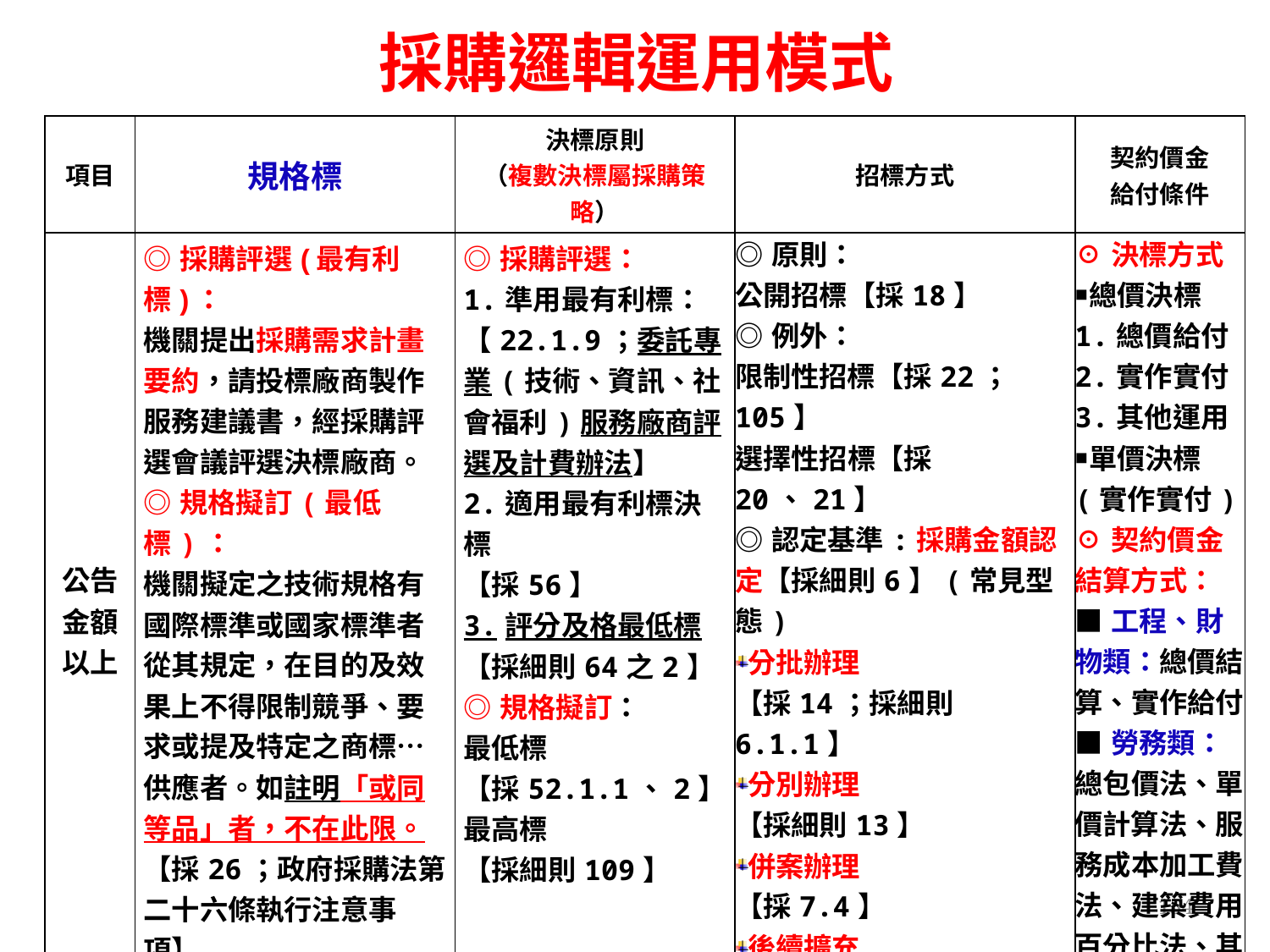

採購邏輯運用模式
| 項目 | 規格標 | 決標原則 （複數決標屬採購策略） | 招標方式 | 契約價金 給付條件 |
| --- | --- | --- | --- | --- |
| 公告金額以上 | ◎採購評選(最有利標)： 機關提出採購需求計畫要約，請投標廠商製作服務建議書，經採購評選會議評選決標廠商。 ◎規格擬訂(最低標)： 機關擬定之技術規格有國際標準或國家標準者從其規定，在目的及效果上不得限制競爭、要求或提及特定之商標…供應者。如註明「或同等品」者，不在此限。 【採26；政府採購法第二十六條執行注意事項】 | ◎採購評選： 1.準用最有利標：【22.1.9；委託專業(技術、資訊、社會福利)服務廠商評選及計費辦法】 2.適用最有利標決標 【採56】 3.評分及格最低標 【採細則64之2】 ◎規格擬訂： 最低標 【採52.1.1、2】 最高標 【採細則109】 | ◎原則： 公開招標【採18】 ◎例外： 限制性招標【採22；105】 選擇性招標【採20、21】 ◎認定基準:採購金額認定【採細則6】(常見型態) 分批辦理 【採14；採細則6.1.1】 分別辦理 【採細則13】 併案辦理 【採7.4】 後續擴充 【採細則6.1.3】 | ☉決標方式 ￭總價決標 1.總價給付 2.實作實付 3.其他運用 ￭單價決標(實作實付) ☉契約價金結算方式： ■工程、財物類：總價結算、實作給付 ■勞務類： 總包價法、單價計算法、服務成本加工費法、建築費用百分比法、其他 |
| 未達公告金額 | 無本法第26條之適用，得指定廠牌型號；但應符合本法第6條第1項之公平合理規定（需加註「或同等品」字樣）。 | 1.最有利標：取最有利標精神/公開取得企劃書 2.最低標：書面報價 | 1.公開取得【採49】 2.限制性招標【未達公告金額採購招標辦法2.1.1、2】 3.小額採購(15萬元以下)【未達公告金額採購招標辦法5】 |  |

154